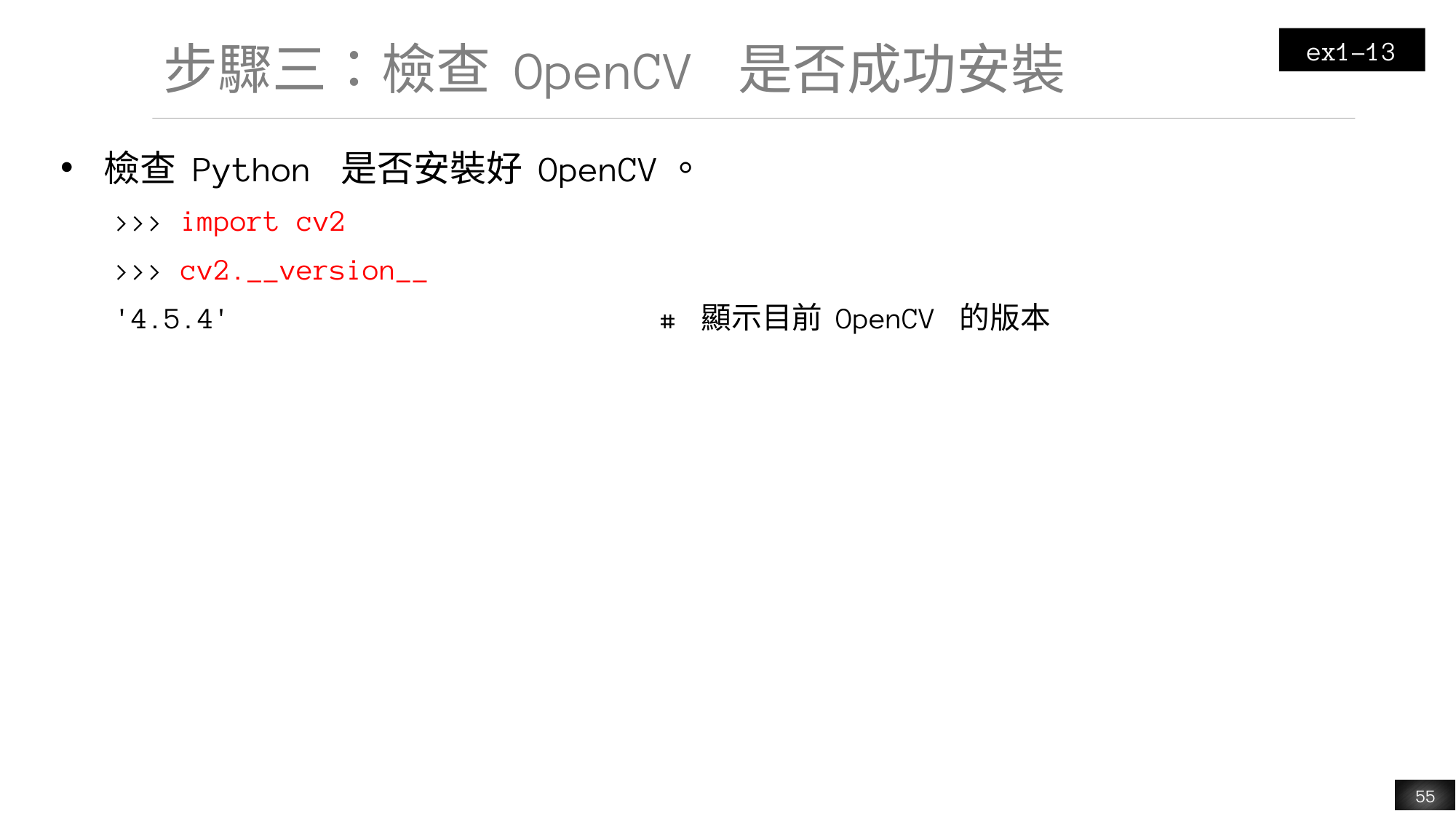

ex1-13
# 步驟三：檢查 OpenCV 是否成功安裝
檢查 Python 是否安裝好 OpenCV。
>>> import cv2
>>> cv2.__version__
'4.5.4'	 			# 顯示目前 OpenCV 的版本